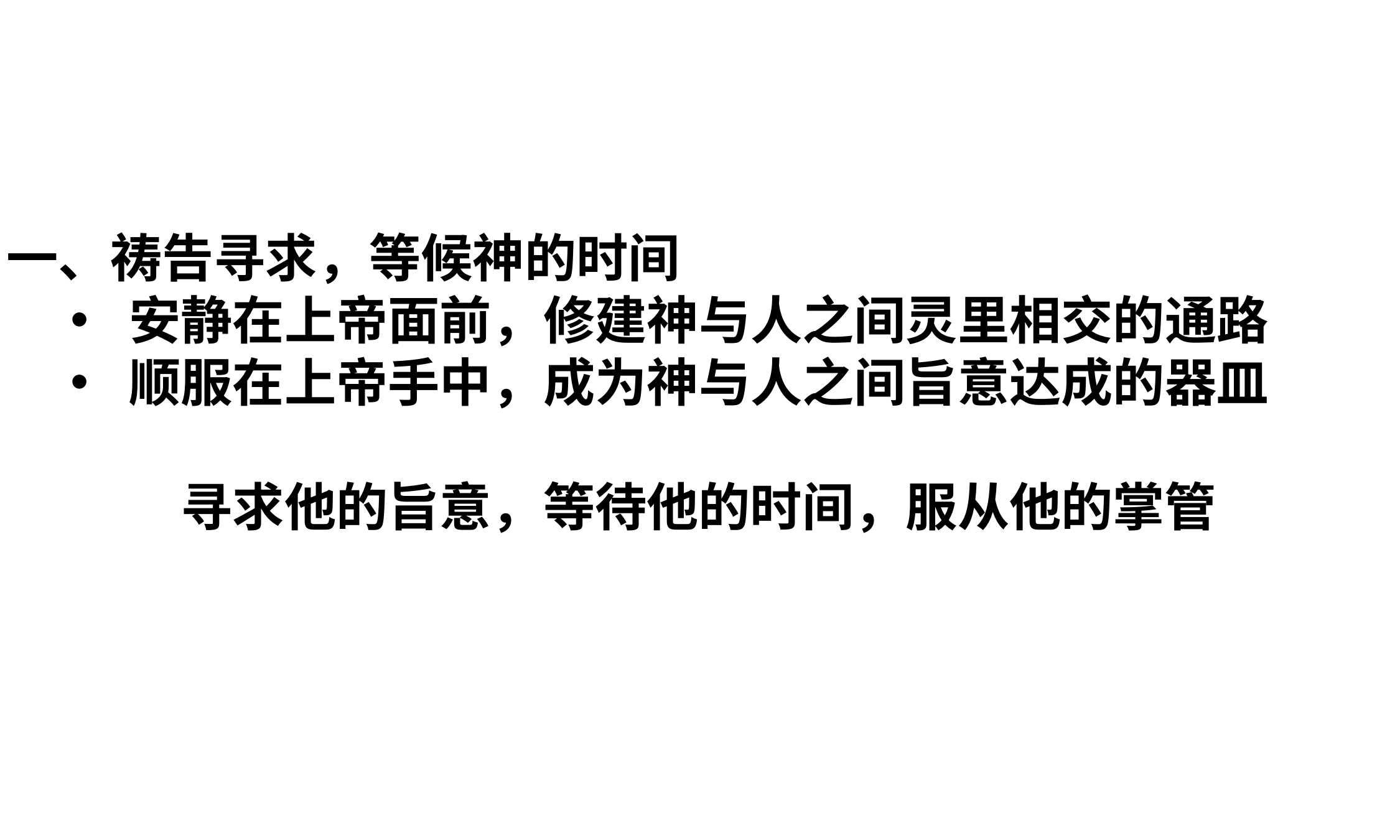

一、祷告寻求，等候神的时间
安静在上帝面前，修建神与人之间灵里相交的通路
顺服在上帝手中，成为神与人之间旨意达成的器皿

寻求他的旨意，等待他的时间，服从他的掌管